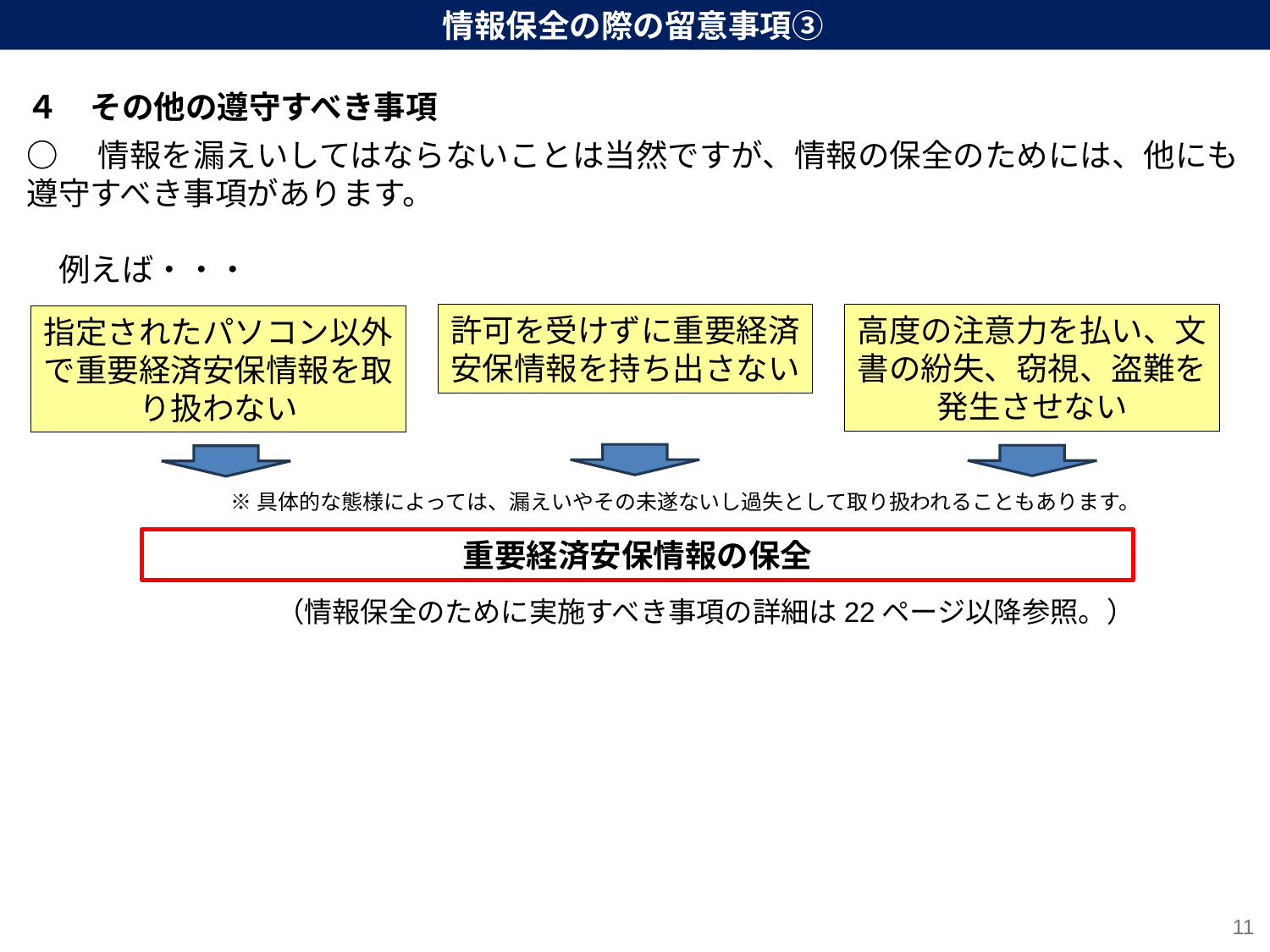

情報保全の際の留意事項③
４　その他の遵守すべき事項
○　情報を漏えいしてはならないことは当然ですが、情報の保全のためには、他にも遵守すべき事項があります。

　例えば・・・
高度の注意力を払い、文書の紛失、窃視、盗難を 発生させない
許可を受けずに重要経済安保情報を持ち出さない
指定されたパソコン以外で重要経済安保情報を取り扱わない

※具体的な態様によっては、漏えいやその未遂ないし過失として取り扱われることもあります。
重要経済安保情報の保全
（情報保全のために実施すべき事項の詳細は22ページ以降参照。）
11